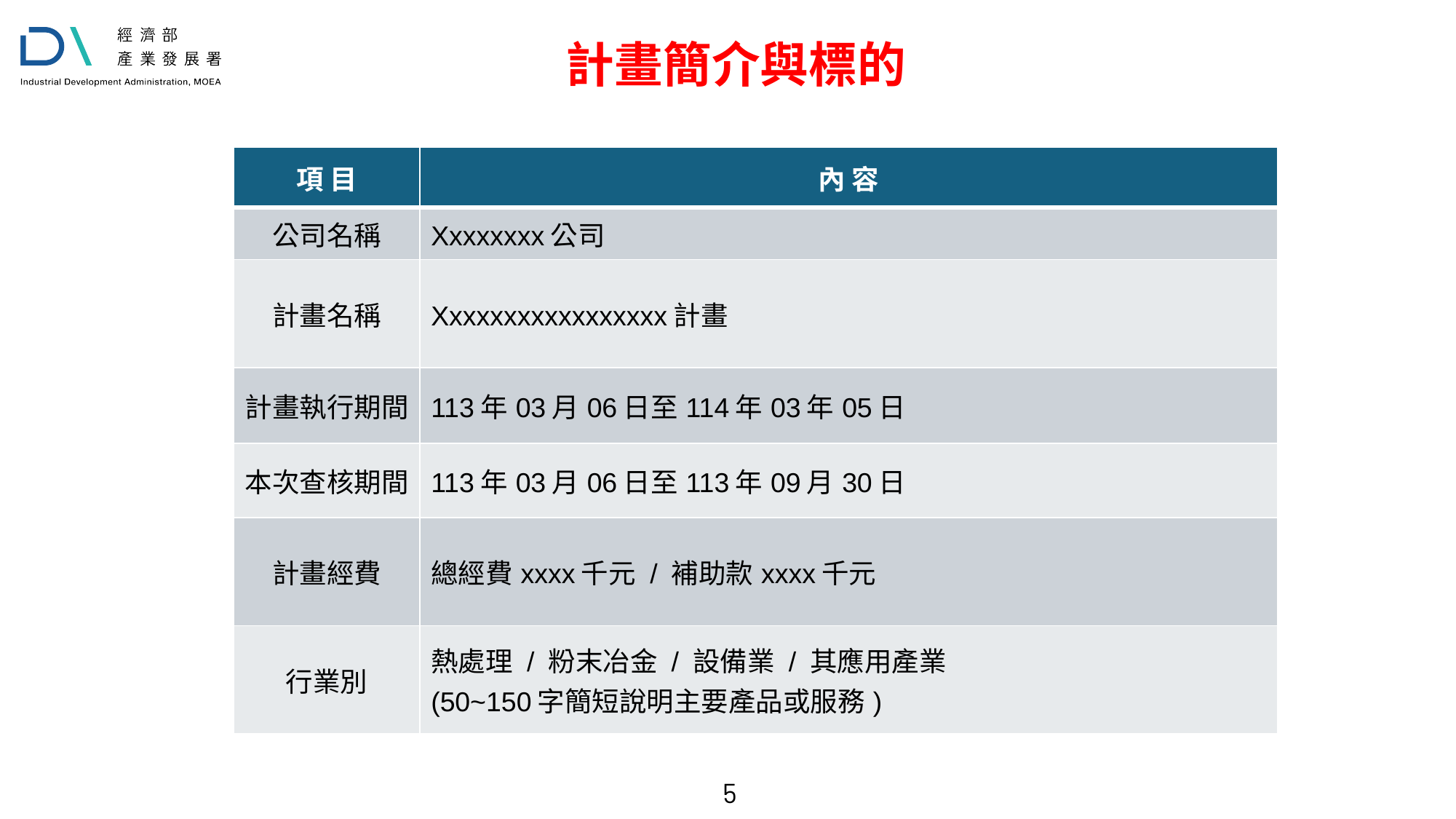

計畫簡介與標的
| 項 目 | 內 容 |
| --- | --- |
| 公司名稱 | Xxxxxxxx公司 |
| 計畫名稱 | Xxxxxxxxxxxxxxxxx計畫 |
| 計畫執行期間 | 113年03月06日至114年03年05日 |
| 本次查核期間 | 113年03月06日至113年09月30日 |
| 計畫經費 | 總經費xxxx千元 / 補助款xxxx千元 |
| 行業別 | 熱處理 / 粉末冶金 / 設備業 / 其應用產業 (50~150字簡短說明主要產品或服務) |
5